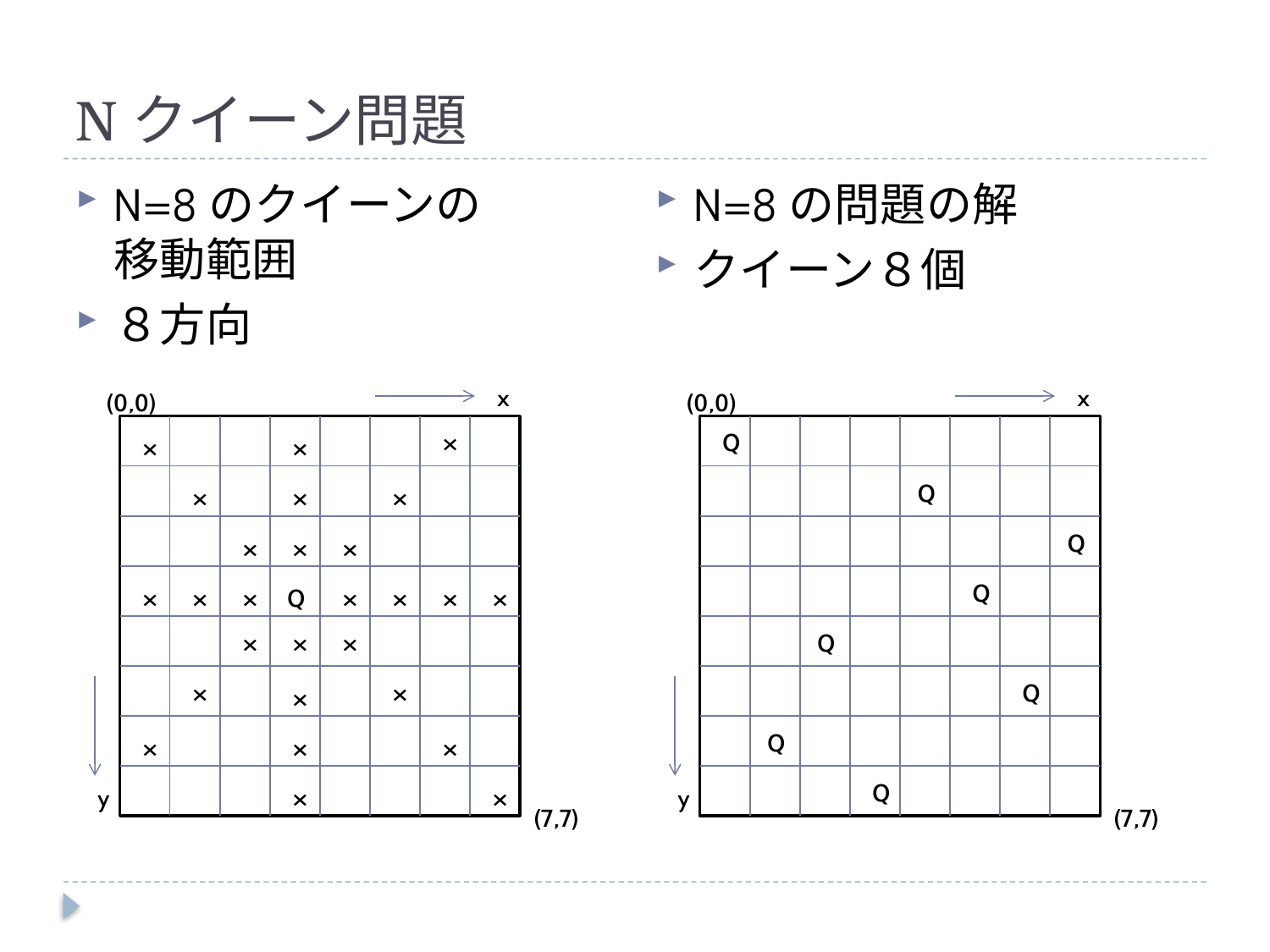

# Nクイーン問題
N=8の問題の解
クイーン８個
N=8のクイーンの
移動範囲
８方向
x
(0,0)

×
×
×
×
×
×
×
×
×
×
×
×
Q
×
×
×
×
×
×
×
×
×
×
×
×
×
y
×
×
(7,7)
x
(0,0)

Q
Q
Q
Q
Q
Q
Q
Q
y
(7,7)